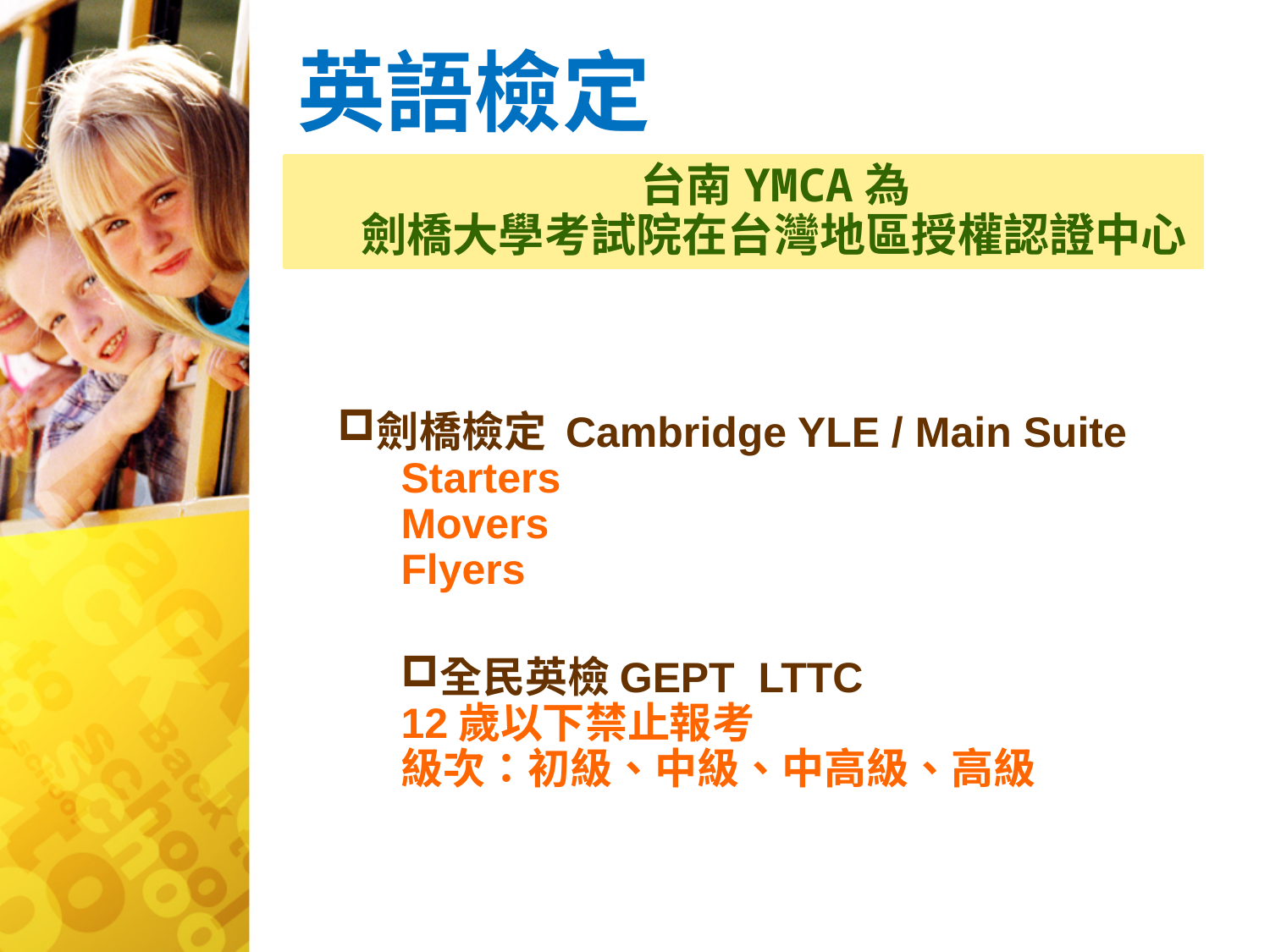

英語檢定
台南YMCA為
劍橋大學考試院在台灣地區授權認證中心
劍橋檢定 Cambridge YLE / Main Suite
Starters
Movers
Flyers

全民英檢GEPT  LTTC
12歲以下禁止報考
級次：初級、中級、中高級、高級